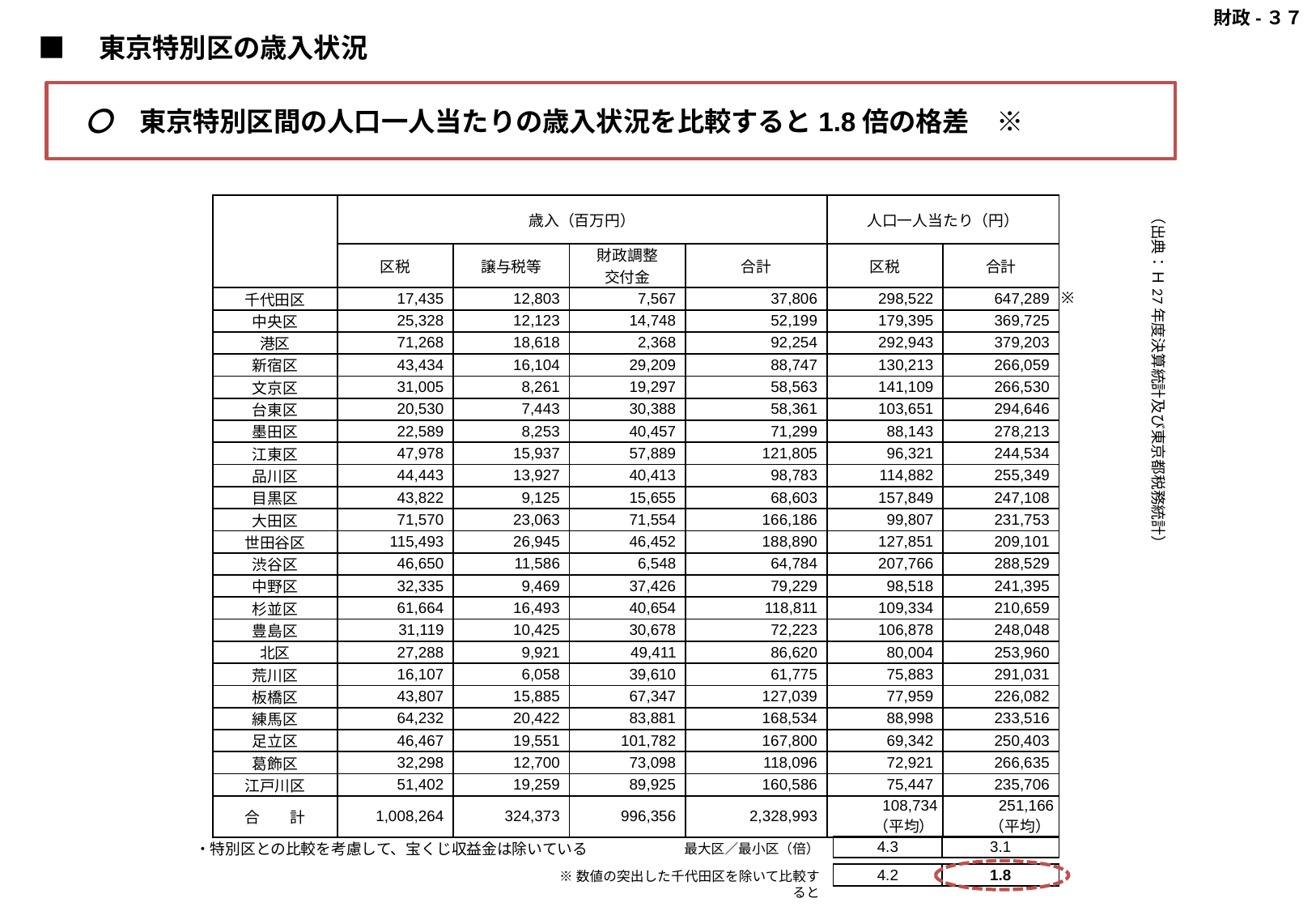

財政-３７
■　東京特別区の歳入状況
　〇　東京特別区間の人口一人当たりの歳入状況を比較すると1.8倍の格差　※
|  | 歳入（百万円） |  |  |  | 人口一人当たり（円） |  |
| --- | --- | --- | --- | --- | --- | --- |
|  | 区税 | 譲与税等 | 財政調整 交付金 | 合計 | 区税 | 合計 |
| 千代田区 | 17,435 | 12,803 | 7,567 | 37,806 | 298,522 | 647,289 |
| 中央区 | 25,328 | 12,123 | 14,748 | 52,199 | 179,395 | 369,725 |
| 港区 | 71,268 | 18,618 | 2,368 | 92,254 | 292,943 | 379,203 |
| 新宿区 | 43,434 | 16,104 | 29,209 | 88,747 | 130,213 | 266,059 |
| 文京区 | 31,005 | 8,261 | 19,297 | 58,563 | 141,109 | 266,530 |
| 台東区 | 20,530 | 7,443 | 30,388 | 58,361 | 103,651 | 294,646 |
| 墨田区 | 22,589 | 8,253 | 40,457 | 71,299 | 88,143 | 278,213 |
| 江東区 | 47,978 | 15,937 | 57,889 | 121,805 | 96,321 | 244,534 |
| 品川区 | 44,443 | 13,927 | 40,413 | 98,783 | 114,882 | 255,349 |
| 目黒区 | 43,822 | 9,125 | 15,655 | 68,603 | 157,849 | 247,108 |
| 大田区 | 71,570 | 23,063 | 71,554 | 166,186 | 99,807 | 231,753 |
| 世田谷区 | 115,493 | 26,945 | 46,452 | 188,890 | 127,851 | 209,101 |
| 渋谷区 | 46,650 | 11,586 | 6,548 | 64,784 | 207,766 | 288,529 |
| 中野区 | 32,335 | 9,469 | 37,426 | 79,229 | 98,518 | 241,395 |
| 杉並区 | 61,664 | 16,493 | 40,654 | 118,811 | 109,334 | 210,659 |
| 豊島区 | 31,119 | 10,425 | 30,678 | 72,223 | 106,878 | 248,048 |
| 北区 | 27,288 | 9,921 | 49,411 | 86,620 | 80,004 | 253,960 |
| 荒川区 | 16,107 | 6,058 | 39,610 | 61,775 | 75,883 | 291,031 |
| 板橋区 | 43,807 | 15,885 | 67,347 | 127,039 | 77,959 | 226,082 |
| 練馬区 | 64,232 | 20,422 | 83,881 | 168,534 | 88,998 | 233,516 |
| 足立区 | 46,467 | 19,551 | 101,782 | 167,800 | 69,342 | 250,403 |
| 葛飾区 | 32,298 | 12,700 | 73,098 | 118,096 | 72,921 | 266,635 |
| 江戸川区 | 51,402 | 19,259 | 89,925 | 160,586 | 75,447 | 235,706 |
| 合　　計 | 1,008,264 | 324,373 | 996,356 | 2,328,993 | 108,734 （平均） | 251,166 （平均） |
（出典：Ｈ27年度決算統計及び東京都税務統計）
※
・特別区との比較を考慮して、宝くじ収益金は除いている
最大区／最小区（倍）
| 4.3 | 3.1 |
| --- | --- |

※数値の突出した千代田区を除いて比較すると
| 4.2 | 1.8 |
| --- | --- |